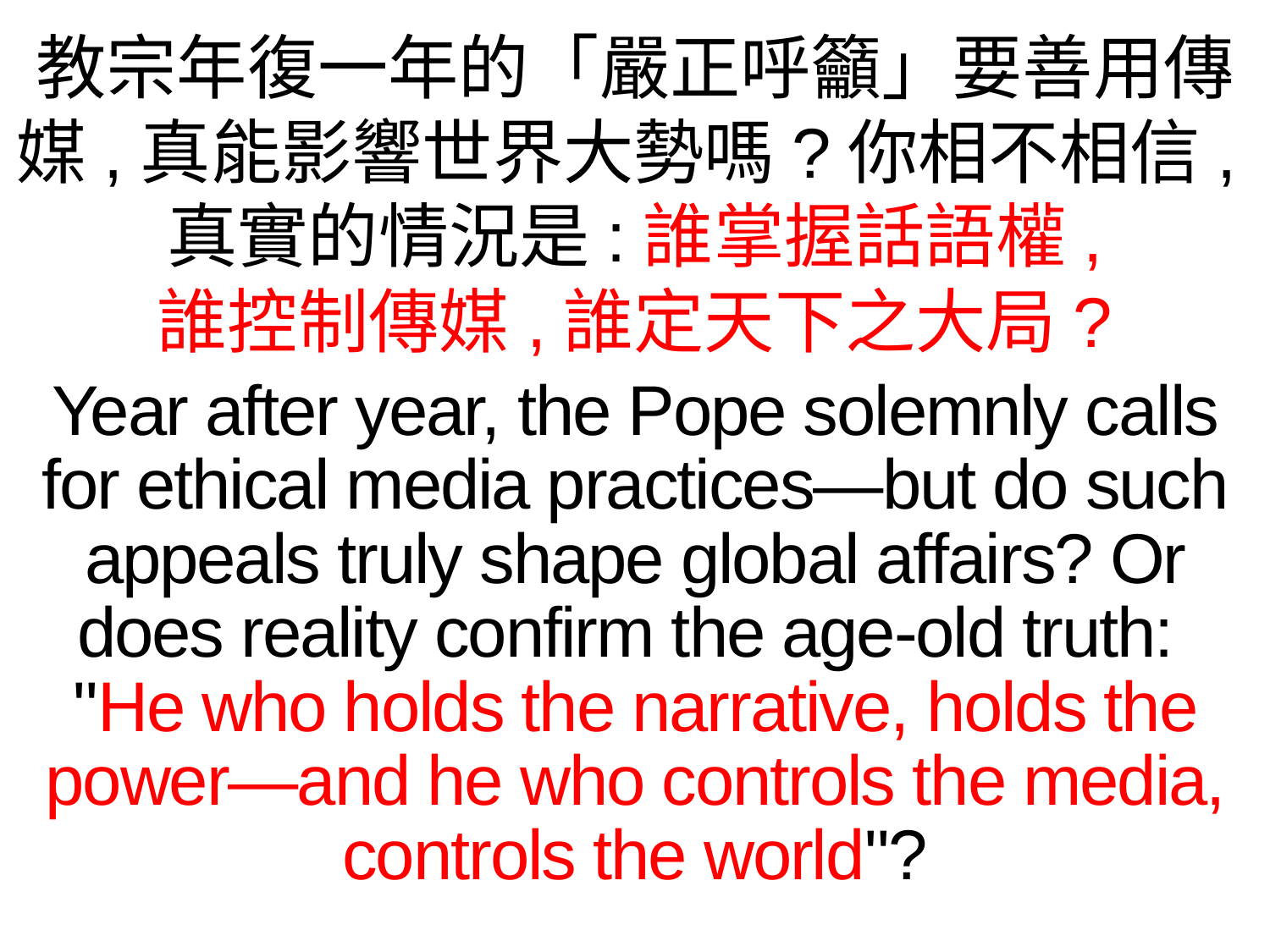

教宗年復一年的「嚴正呼籲」要善用傳媒,真能影響世界大勢嗎?你相不相信,真實的情況是:誰掌握話語權,
誰控制傳媒,誰定天下之大局?
Year after year, the Pope solemnly calls for ethical media practices—but do such appeals truly shape global affairs? Or does reality confirm the age-old truth:
"He who holds the narrative, holds the power—and he who controls the media, controls the world"?